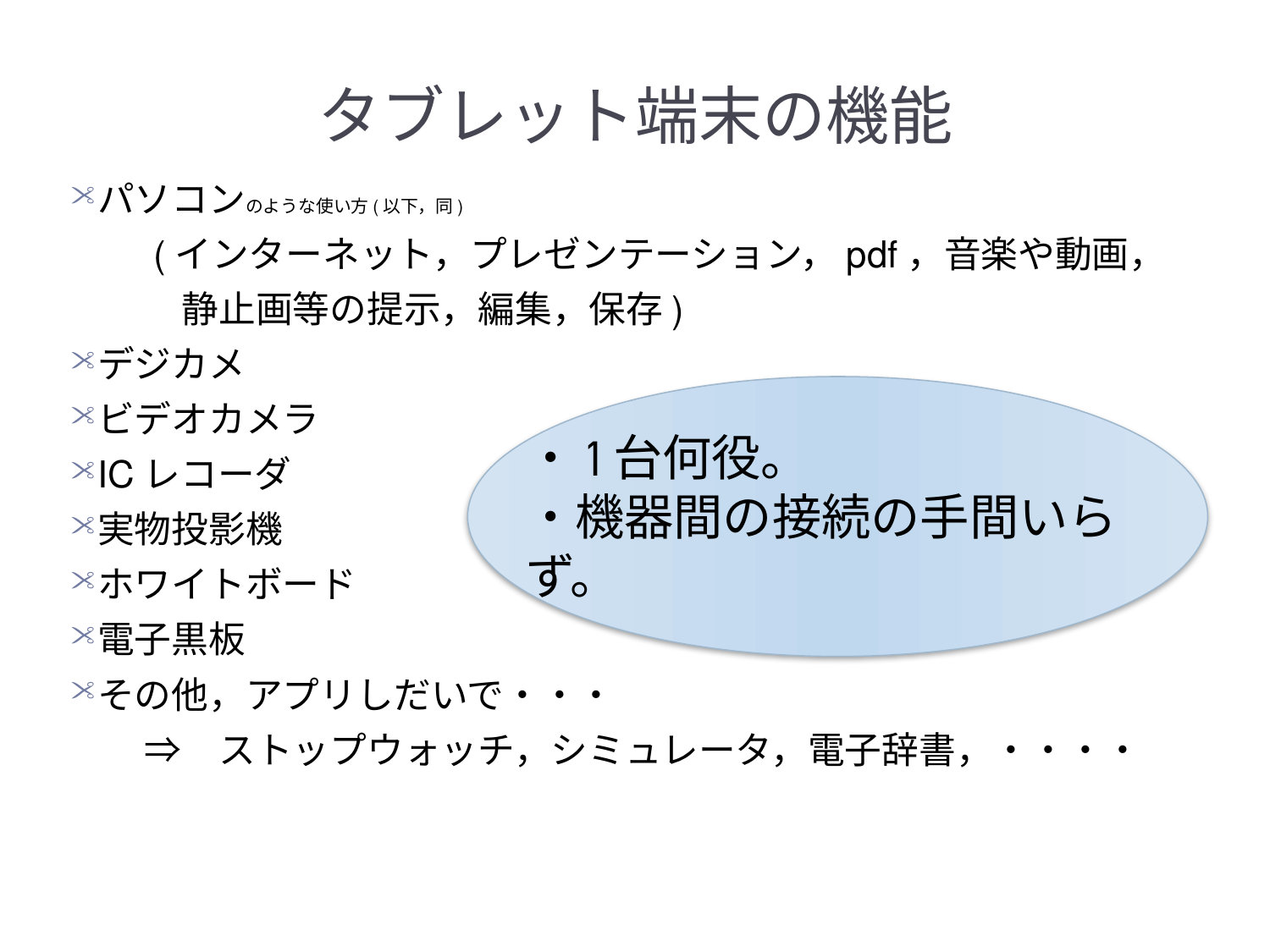

# タブレット端末の機能
パソコンのような使い方(以下，同)
　　(インターネット，プレゼンテーション，pdf，音楽や動画，
　　　静止画等の提示，編集，保存)
デジカメ
ビデオカメラ
ICレコーダ
実物投影機
ホワイトボード
電子黒板
その他，アプリしだいで・・・
　　⇒　ストップウォッチ，シミュレータ，電子辞書，・・・・

・1台何役。
・機器間の接続の手間いらず。